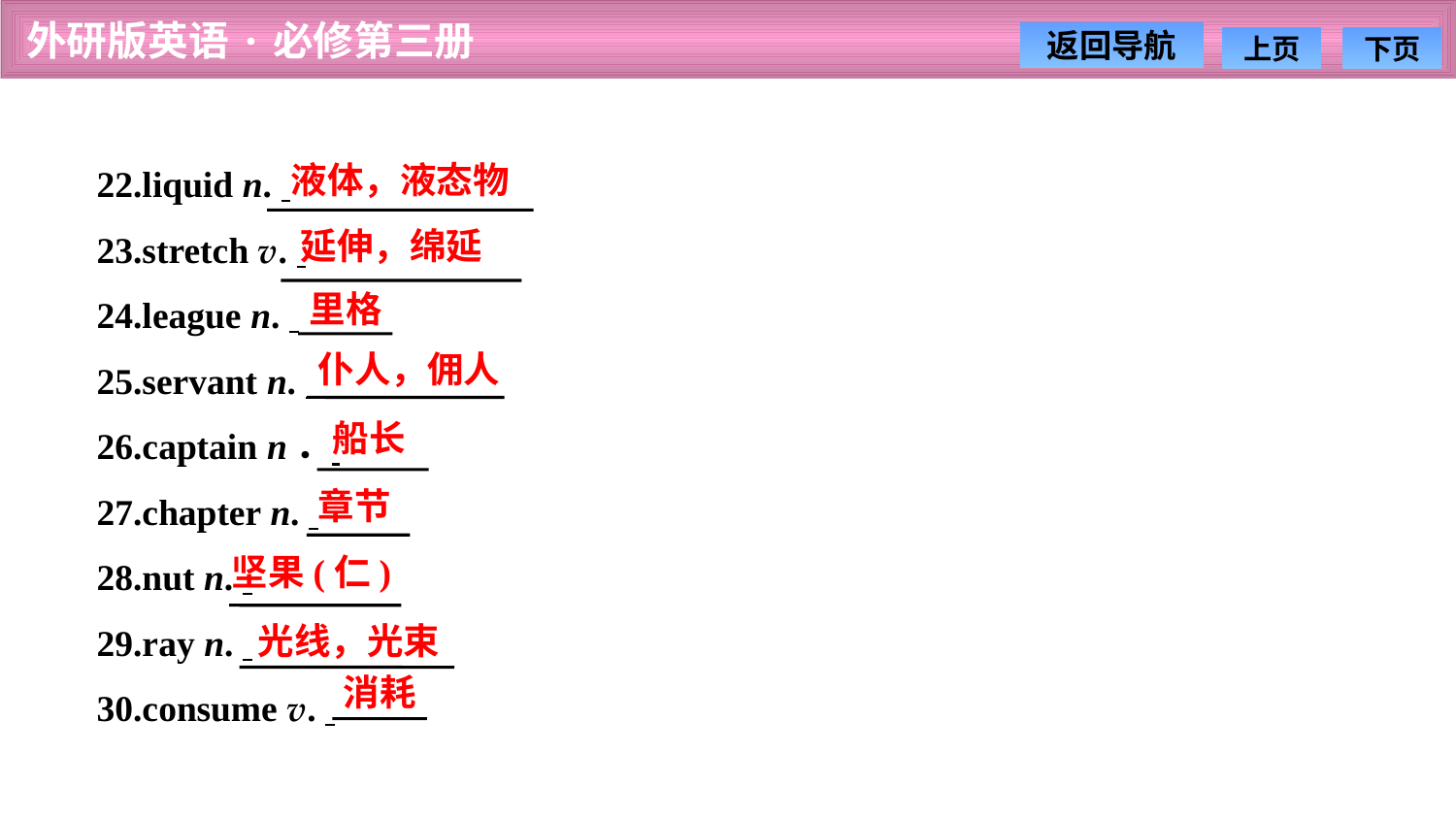

22.liquid n.
23.stretch v.
24.league n.
25.servant n.
26.captain n．
27.chapter n.
28.nut n.
29.ray n.
30.consume v.
液体，液态物

延伸，绵延

里格

仆人，佣人

船长

章节

坚果(仁)

光线，光束
消耗